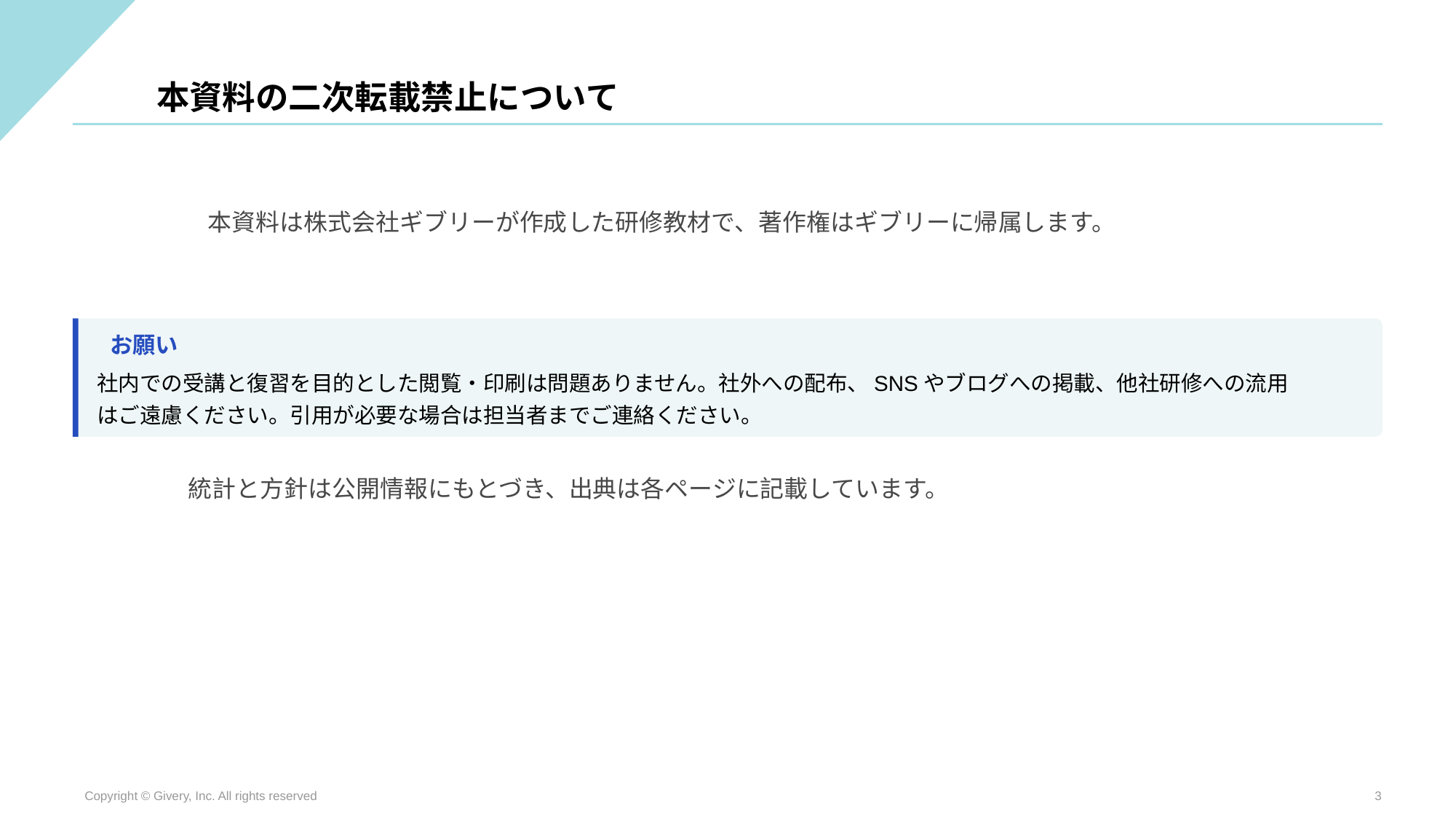

本資料の二次転載禁止について

本資料は株式会社ギブリーが作成した研修教材で、著作権はギブリーに帰属します。

お願い
社内での受講と復習を目的とした閲覧・印刷は問題ありません。社外への配布、SNSやブログへの掲載、他社研修への流用
はご遠慮ください。引用が必要な場合は担当者までご連絡ください。
統計と方針は公開情報にもとづき、出典は各ページに記載しています。
Copyright © Givery, Inc. All rights reserved
3